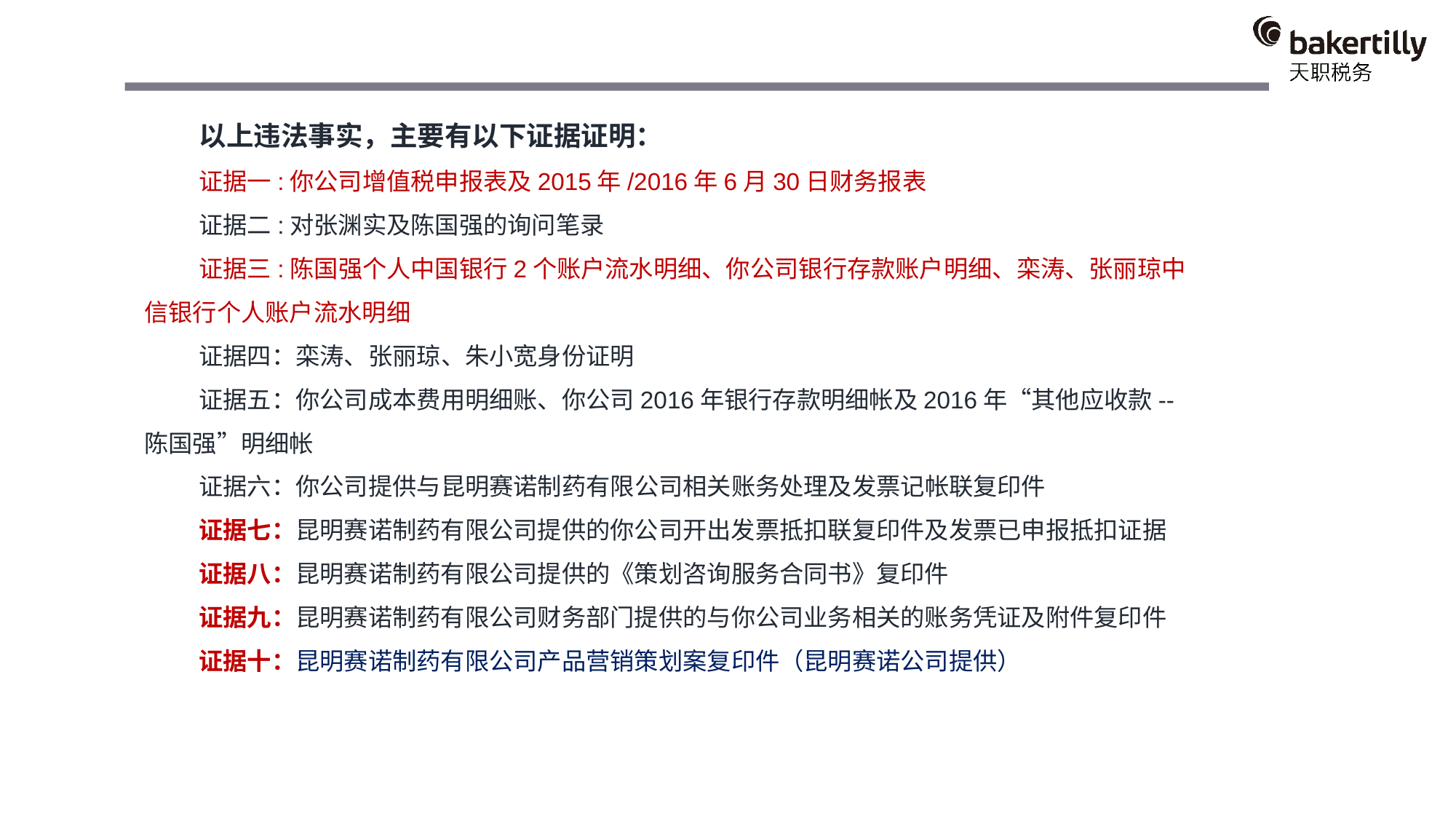

以上违法事实，主要有以下证据证明：
证据一:你公司增值税申报表及2015年/2016年6月30日财务报表
证据二:对张渊实及陈国强的询问笔录
证据三:陈国强个人中国银行2个账户流水明细、你公司银行存款账户明细、栾涛、张丽琼中信银行个人账户流水明细
证据四：栾涛、张丽琼、朱小宽身份证明
证据五：你公司成本费用明细账、你公司2016年银行存款明细帐及2016年“其他应收款--陈国强”明细帐
证据六：你公司提供与昆明赛诺制药有限公司相关账务处理及发票记帐联复印件
证据七：昆明赛诺制药有限公司提供的你公司开出发票抵扣联复印件及发票已申报抵扣证据
证据八：昆明赛诺制药有限公司提供的《策划咨询服务合同书》复印件
证据九：昆明赛诺制药有限公司财务部门提供的与你公司业务相关的账务凭证及附件复印件
证据十：昆明赛诺制药有限公司产品营销策划案复印件（昆明赛诺公司提供）